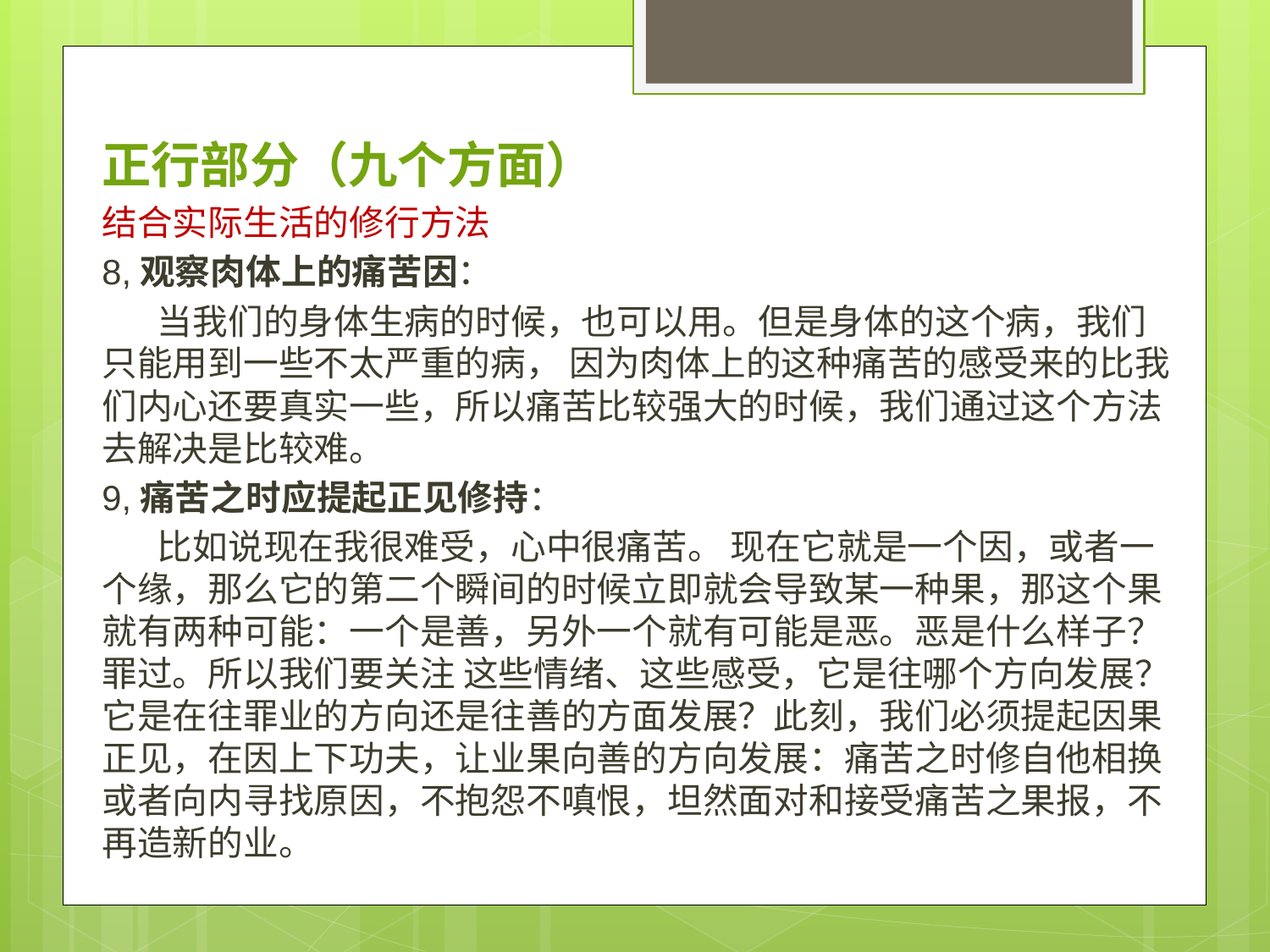

正行部分（九个方面）
结合实际生活的修行方法
8,观察肉体上的痛苦因：
      当我们的身体生病的时候，也可以用。但是身体的这个病，我们只能用到一些不太严重的病， 因为肉体上的这种痛苦的感受来的比我们内心还要真实一些，所以痛苦比较强大的时候，我们通过这个方法去解决是比较难。
9,痛苦之时应提起正见修持：
      比如说现在我很难受，心中很痛苦。 现在它就是一个因，或者一个缘，那么它的第二个瞬间的时候立即就会导致某一种果，那这个果就有两种可能：一个是善，另外一个就有可能是恶。恶是什么样子？罪过。所以我们要关注 这些情绪、这些感受，它是往哪个方向发展？它是在往罪业的方向还是往善的方面发展？此刻，我们必须提起因果正见，在因上下功夫，让业果向善的方向发展：痛苦之时修自他相换或者向内寻找原因，不抱怨不嗔恨，坦然面对和接受痛苦之果报，不再造新的业。